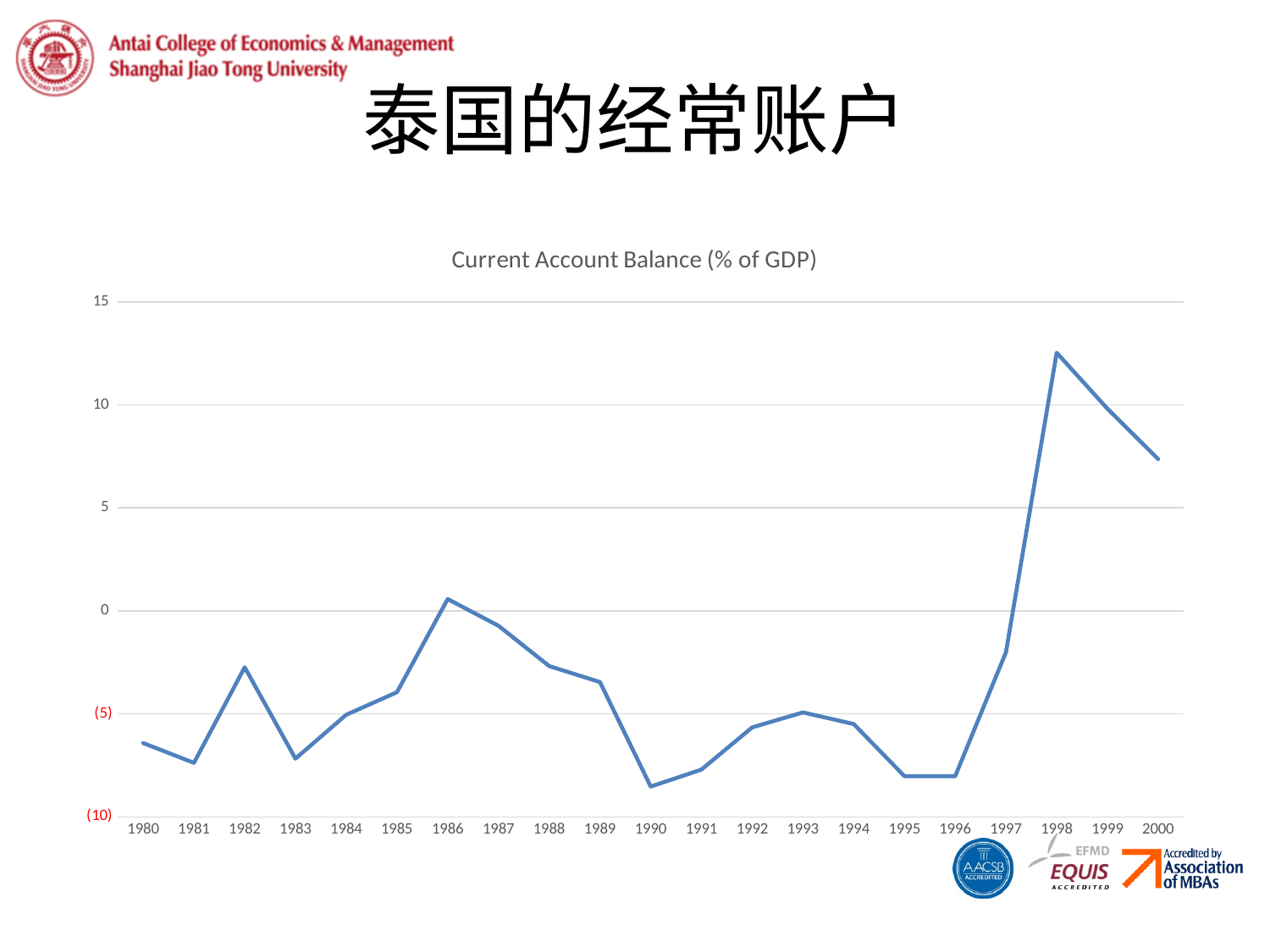

# 泰国的经常账户

### Chart:

| Category | Current Account Balance (% of GDP) |
|---|---|
| 1980 | -6.4176241 |
| 1981 | -7.37858374 |
| 1982 | -2.74154391 |
| 1983 | -7.17597641 |
| 1984 | -5.04474344 |
| 1985 | -3.95191368 |
| 1986 | 0.57319619 |
| 1987 | -0.7251918 |
| 1988 | -2.68272313 |
| 1989 | -3.45730518 |
| 1990 | -8.53156199 |
| 1991 | -7.707513 |
| 1992 | -5.65567069 |
| 1993 | -4.93050497 |
| 1994 | -5.49409817 |
| 1995 | -8.02330143 |
| 1996 | -8.02658795 |
| 1997 | -2.01164693 |
| 1998 | 12.52905091 |
| 1999 | 9.81129203 |
| 2000 | 7.36845185 |